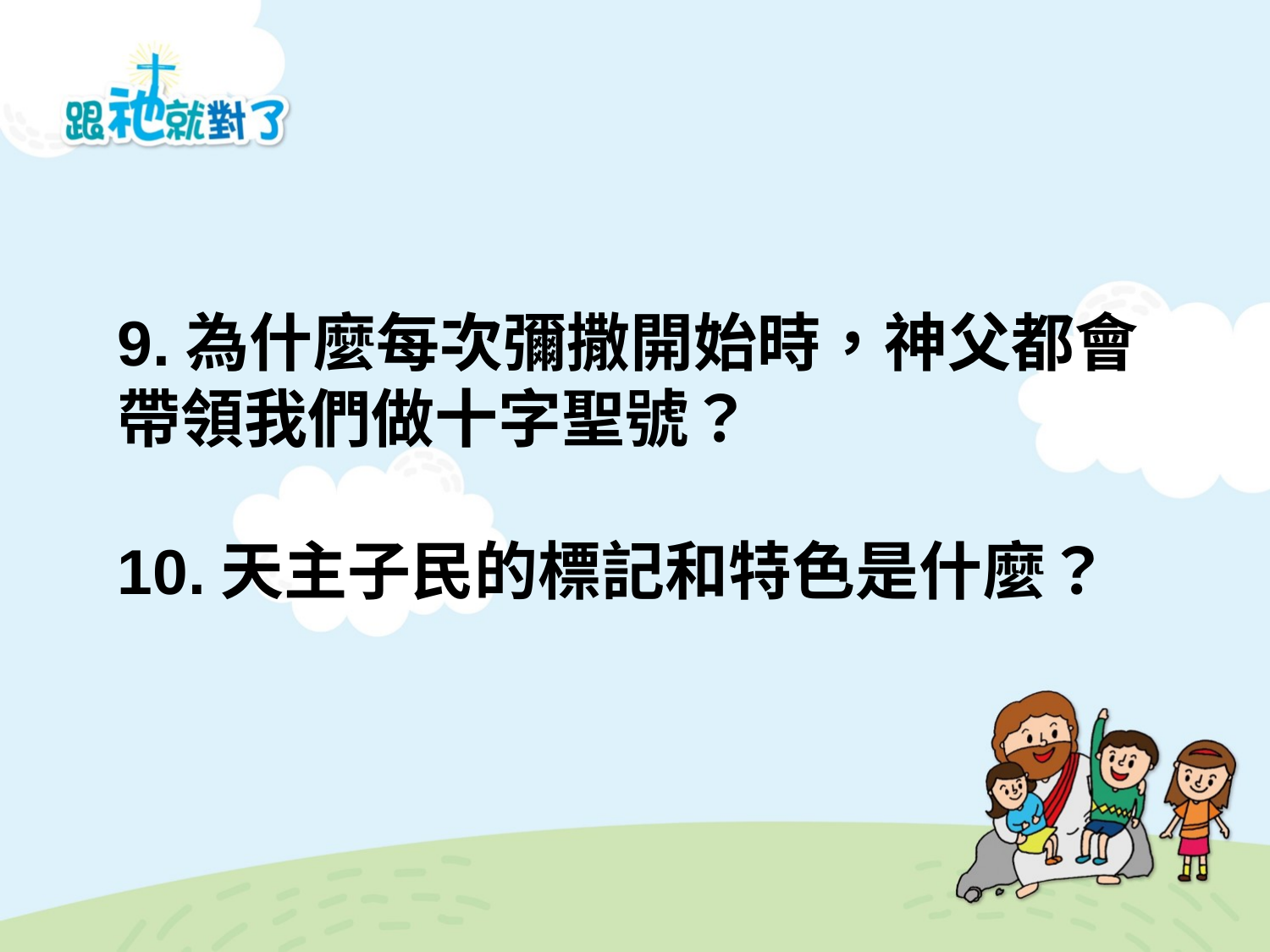

9.為什麼每次彌撒開始時，神父都會帶領我們做十字聖號？

10.天主子民的標記和特色是什麼？